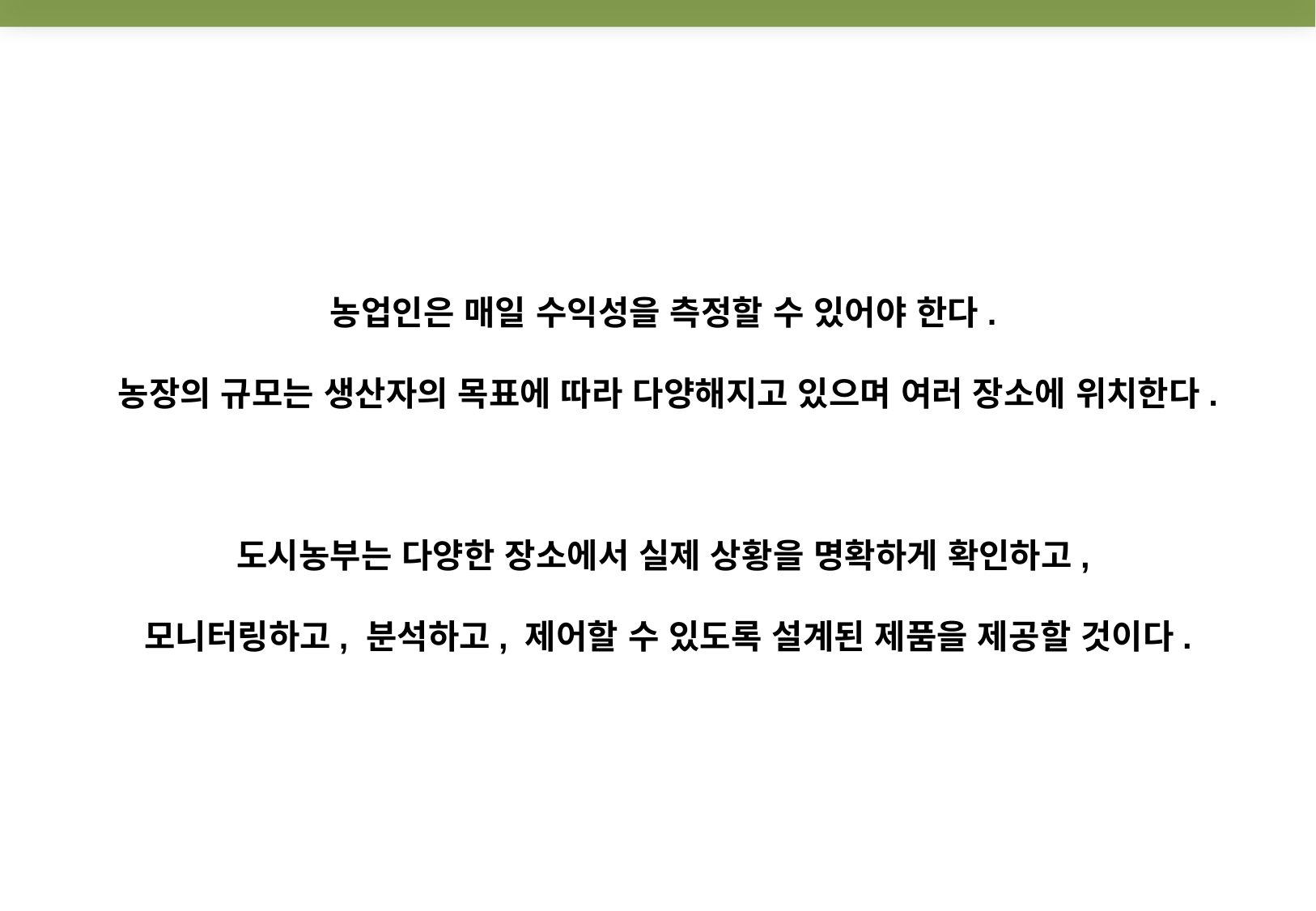

농업인은 매일 수익성을 측정할 수 있어야 한다.
농장의 규모는 생산자의 목표에 따라 다양해지고 있으며 여러 장소에 위치한다.

도시농부는 다양한 장소에서 실제 상황을 명확하게 확인하고,
모니터링하고, 분석하고, 제어할 수 있도록 설계된 제품을 제공할 것이다.